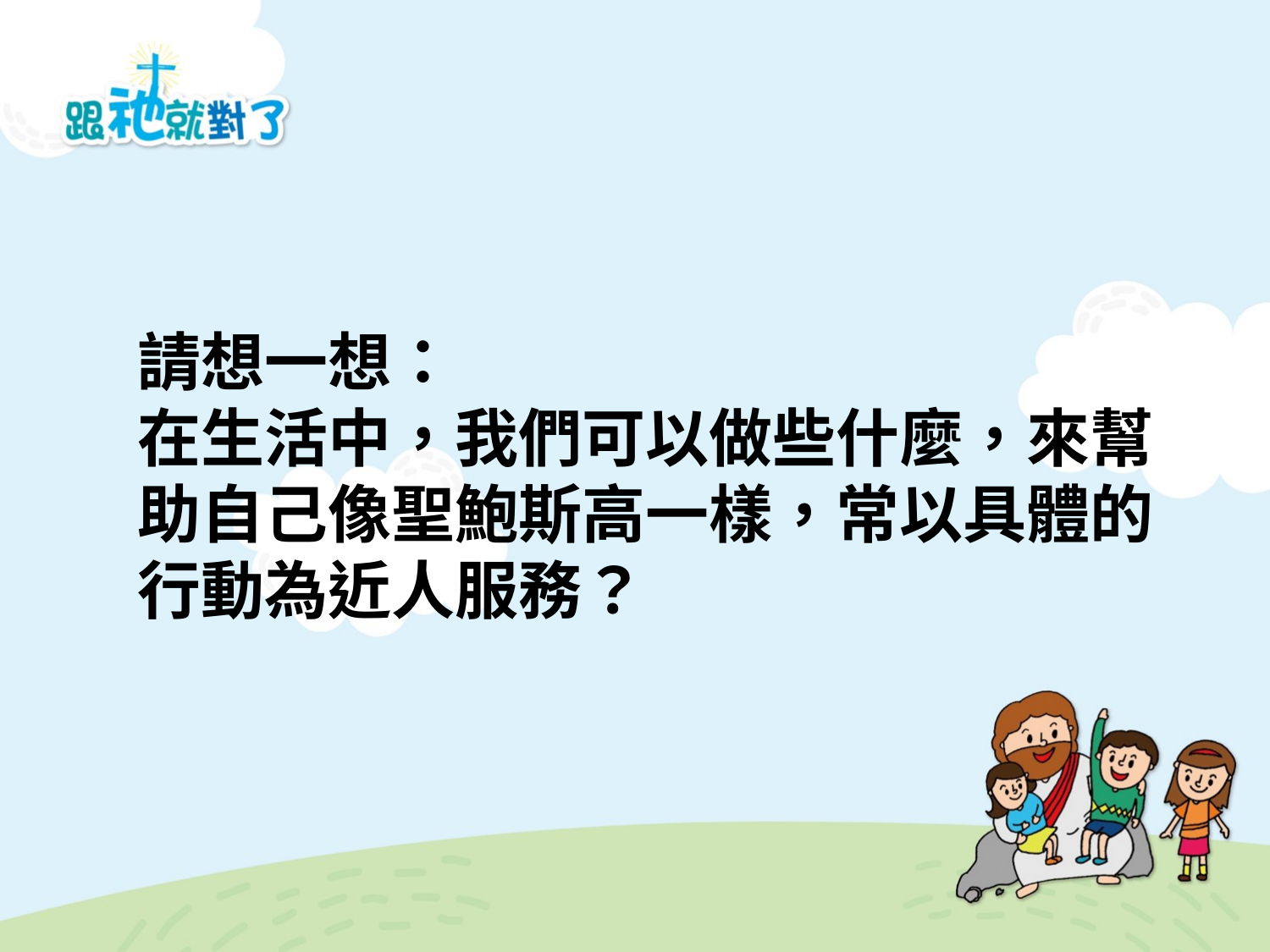

請想一想：
在生活中，我們可以做些什麼，來幫助自己像聖鮑斯高一樣，常以具體的行動為近人服務？